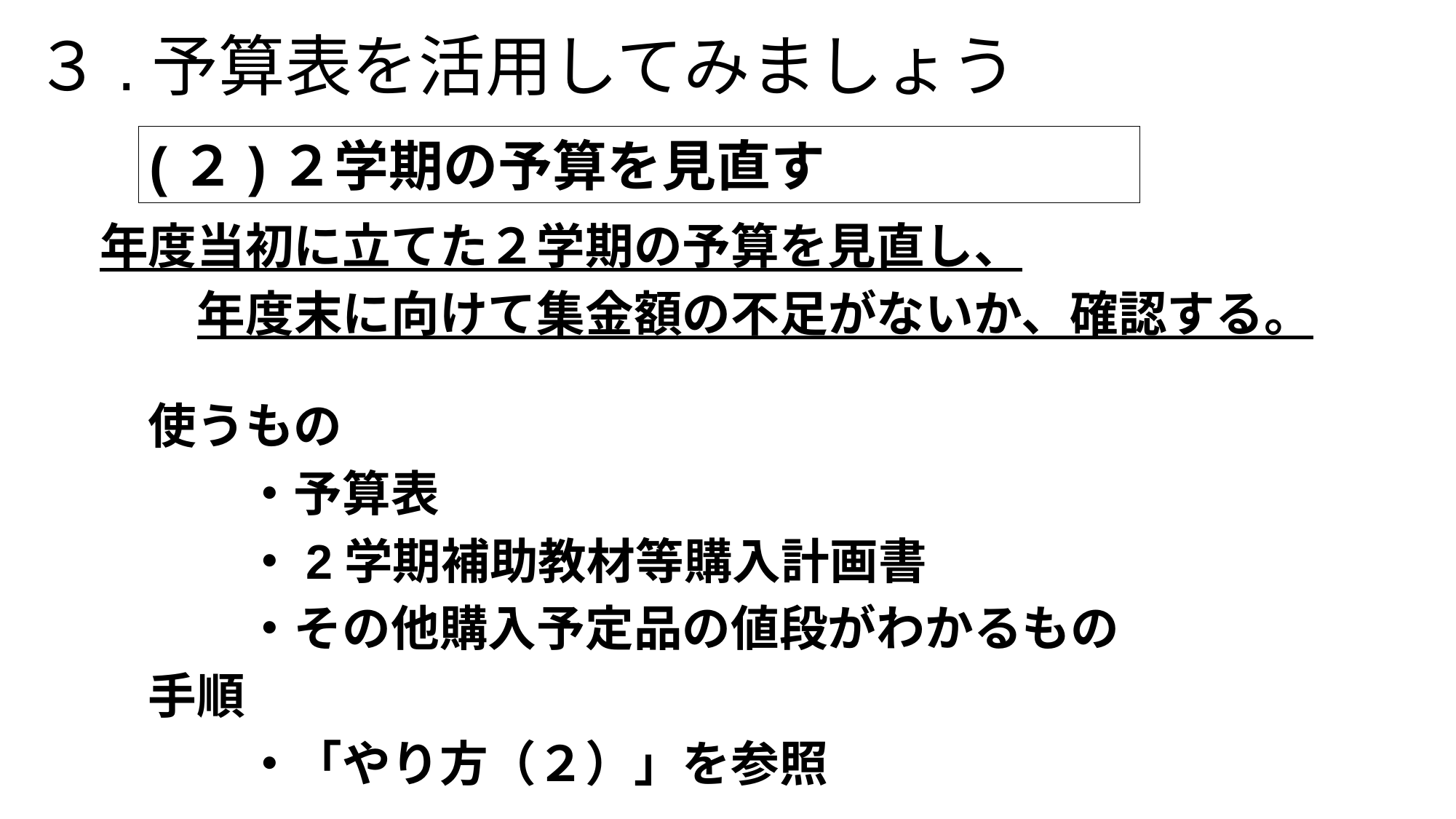

# ３.予算表を活用してみましょう
(２)２学期の予算を見直す
年度当初に立てた２学期の予算を見直し、
　　年度末に向けて集金額の不足がないか、確認する。

　使うもの
　　　・予算表
　　　・2学期補助教材等購入計画書
　　　・その他購入予定品の値段がわかるもの
　手順
　　　・「やり方（２）」を参照